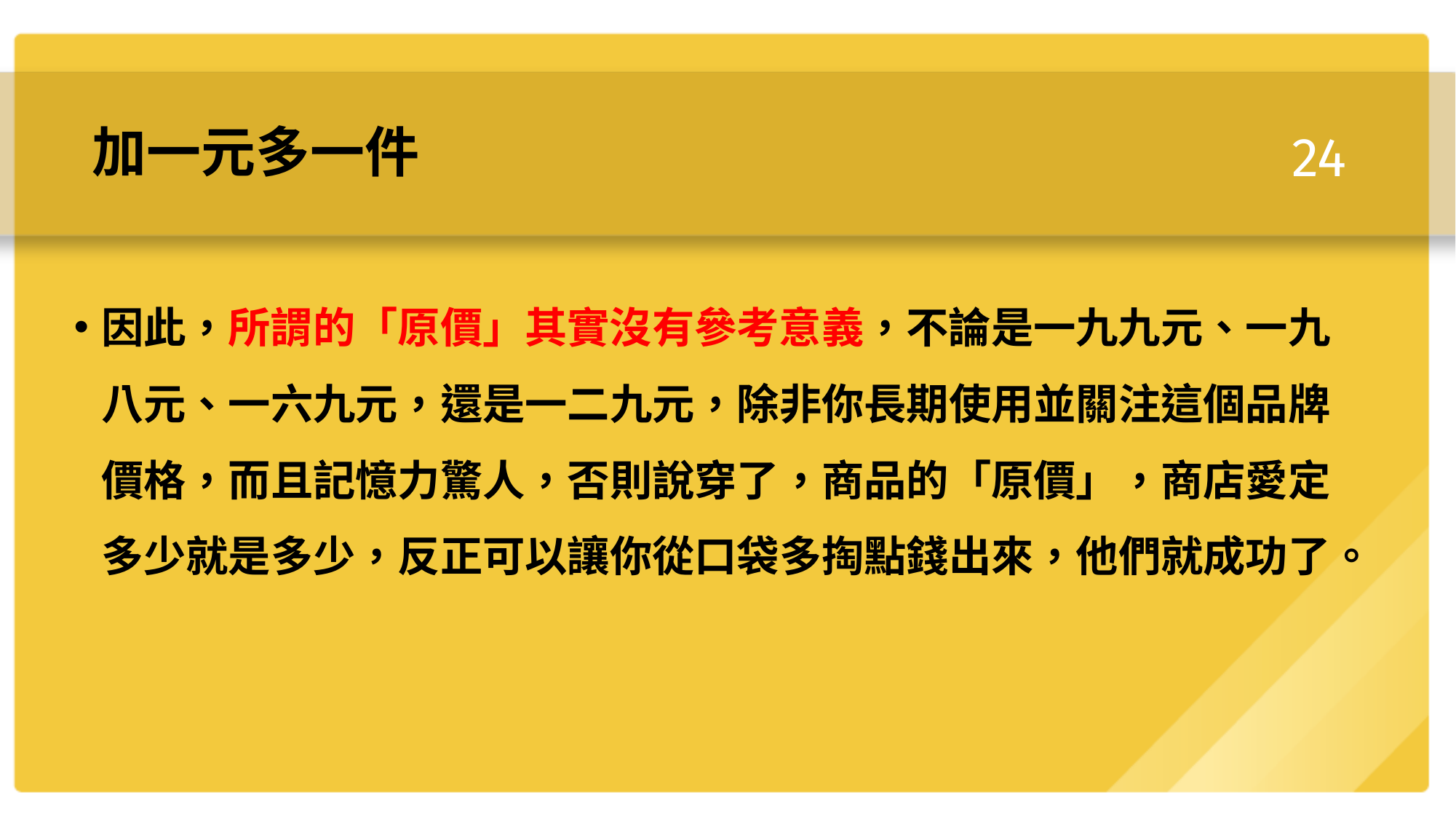

24
# 加一元多一件
因此，所謂的「原價」其實沒有參考意義，不論是一九九元、一九八元、一六九元，還是一二九元，除非你長期使用並關注這個品牌價格，而且記憶力驚人，否則說穿了，商品的「原價」，商店愛定多少就是多少，反正可以讓你從口袋多掏點錢出來，他們就成功了。